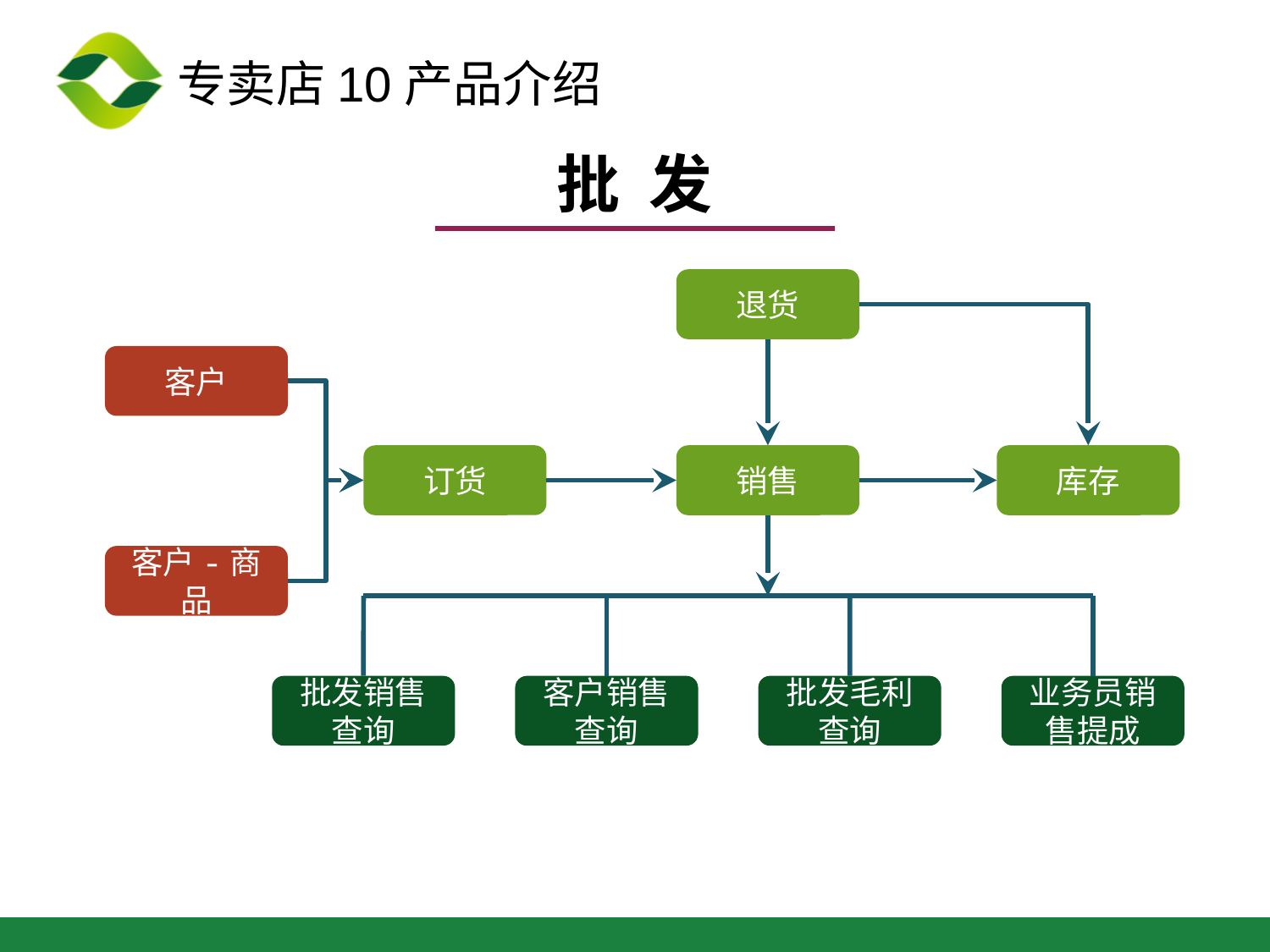

批  发

退货
客户
库存
订货
销售
客户-商品
批发毛利查询
批发销售查询
客户销售查询
业务员销售提成